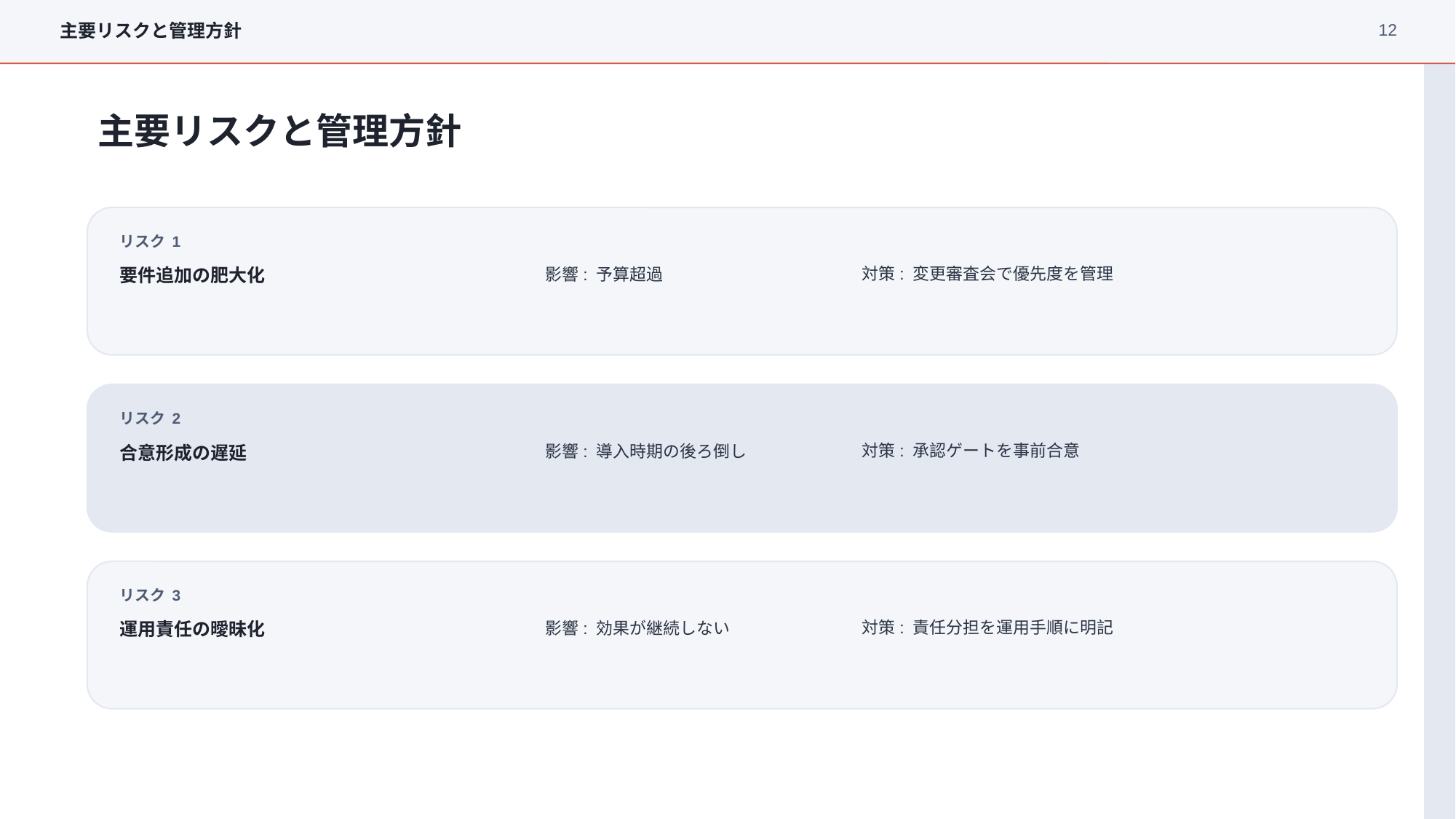

12
主要リスクと管理方針

主要リスクと管理方針

リスク 1
要件追加の肥大化
影響: 予算超過
対策: 変更審査会で優先度を管理

リスク 2
合意形成の遅延
影響: 導入時期の後ろ倒し
対策: 承認ゲートを事前合意

リスク 3
運用責任の曖昧化
影響: 効果が継続しない
対策: 責任分担を運用手順に明記